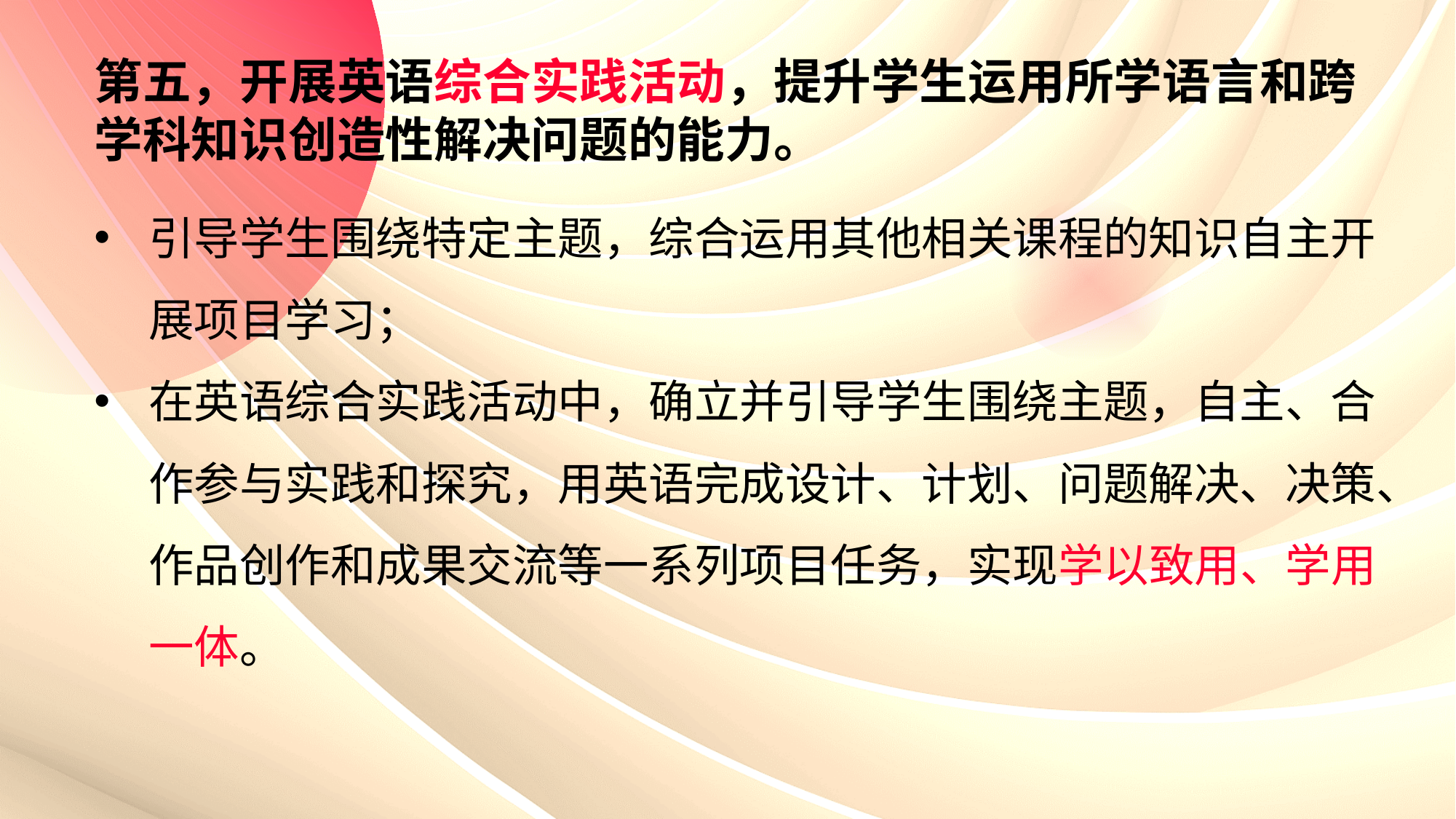

第五，开展英语综合实践活动，提升学生运用所学语言和跨学科知识创造性解决问题的能力。
引导学生围绕特定主题，综合运用其他相关课程的知识自主开展项目学习；
在英语综合实践活动中，确立并引导学生围绕主题，自主、合作参与实践和探究，用英语完成设计、计划、问题解决、决策、作品创作和成果交流等一系列项目任务，实现学以致用、学用一体。